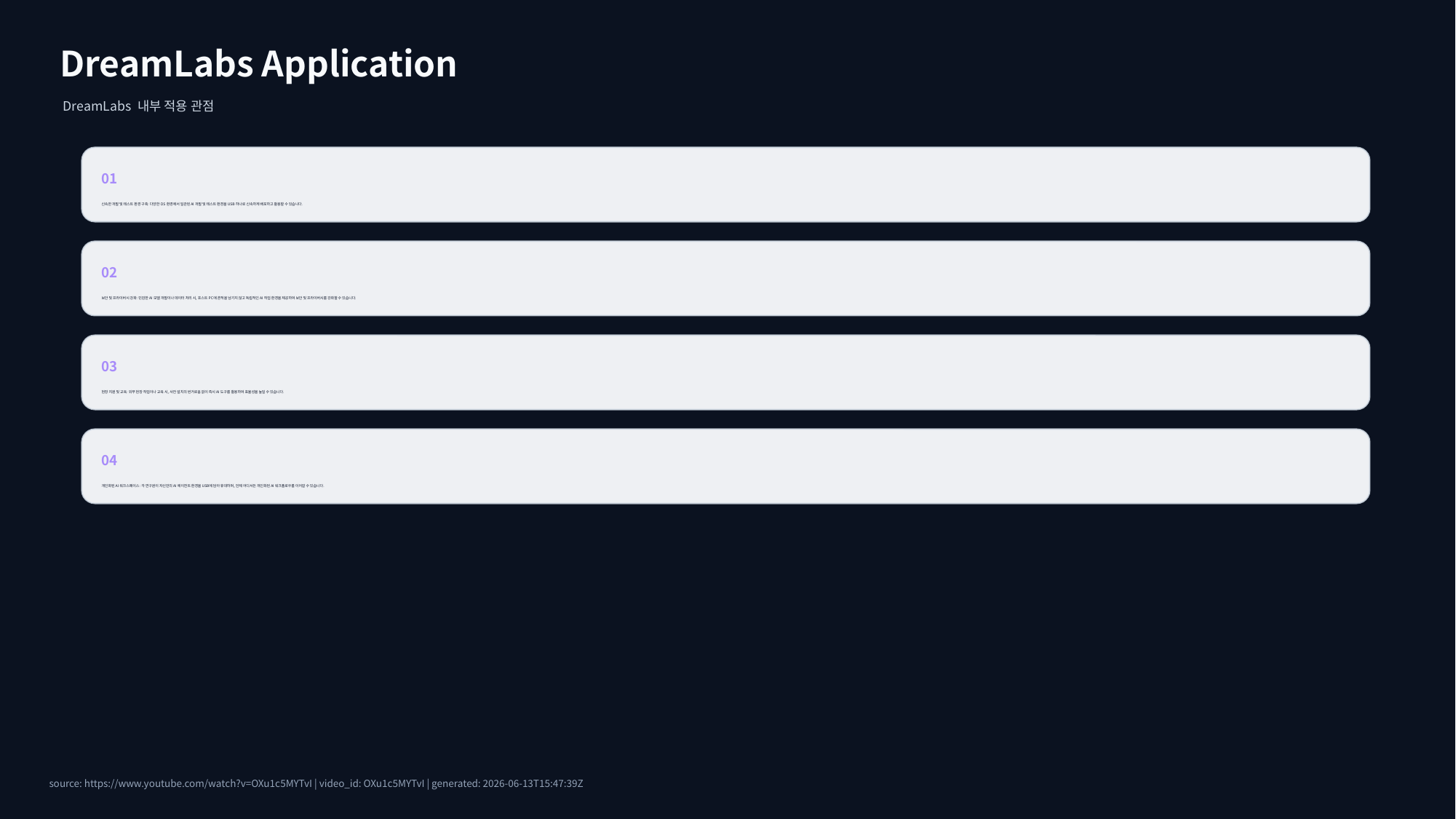

DreamLabs Application
DreamLabs 내부 적용 관점

01
신속한 개발 및 테스트 환경 구축: 다양한 OS 환경에서 일관된 AI 개발 및 테스트 환경을 USB 하나로 신속하게 배포하고 활용할 수 있습니다.

02
보안 및 프라이버시 강화: 민감한 AI 모델 개발이나 데이터 처리 시, 호스트 PC에 흔적을 남기지 않고 독립적인 AI 작업 환경을 제공하여 보안 및 프라이버시를 강화할 수 있습니다.

03
현장 지원 및 교육: 외부 현장 작업이나 교육 시, 사전 설치의 번거로움 없이 즉시 AI 도구를 활용하여 효율성을 높일 수 있습니다.

04
개인화된 AI 워크스페이스: 각 연구원이 자신만의 AI 에이전트 환경을 USB에 담아 휴대하며, 언제 어디서든 개인화된 AI 워크플로우를 이어갈 수 있습니다.
source: https://www.youtube.com/watch?v=OXu1c5MYTvI | video_id: OXu1c5MYTvI | generated: 2026-06-13T15:47:39Z